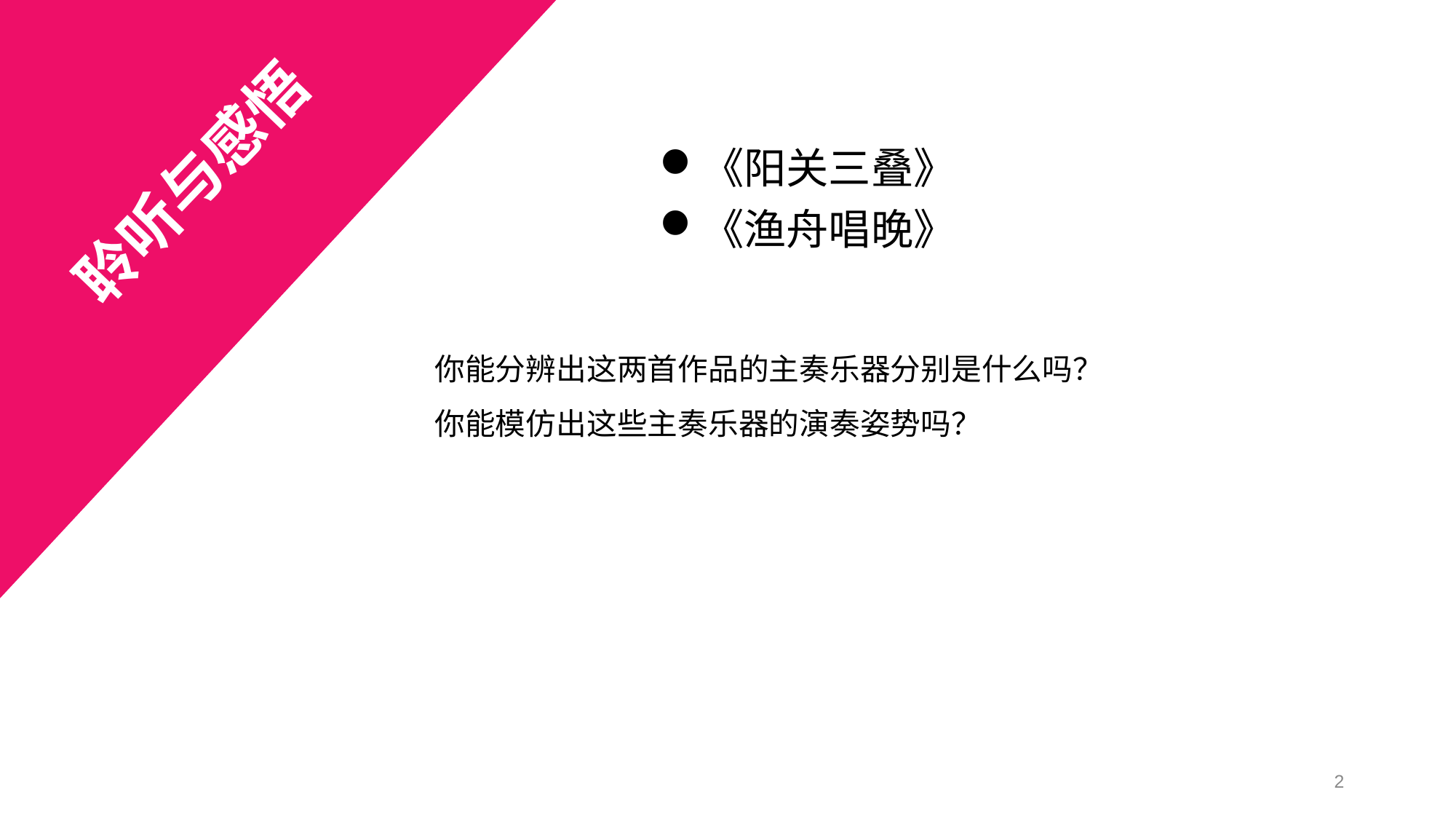

《阳关三叠》
《渔舟唱晚》

聆听与感悟
你能分辨出这两首作品的主奏乐器分别是什么吗？
你能模仿出这些主奏乐器的演奏姿势吗？

2